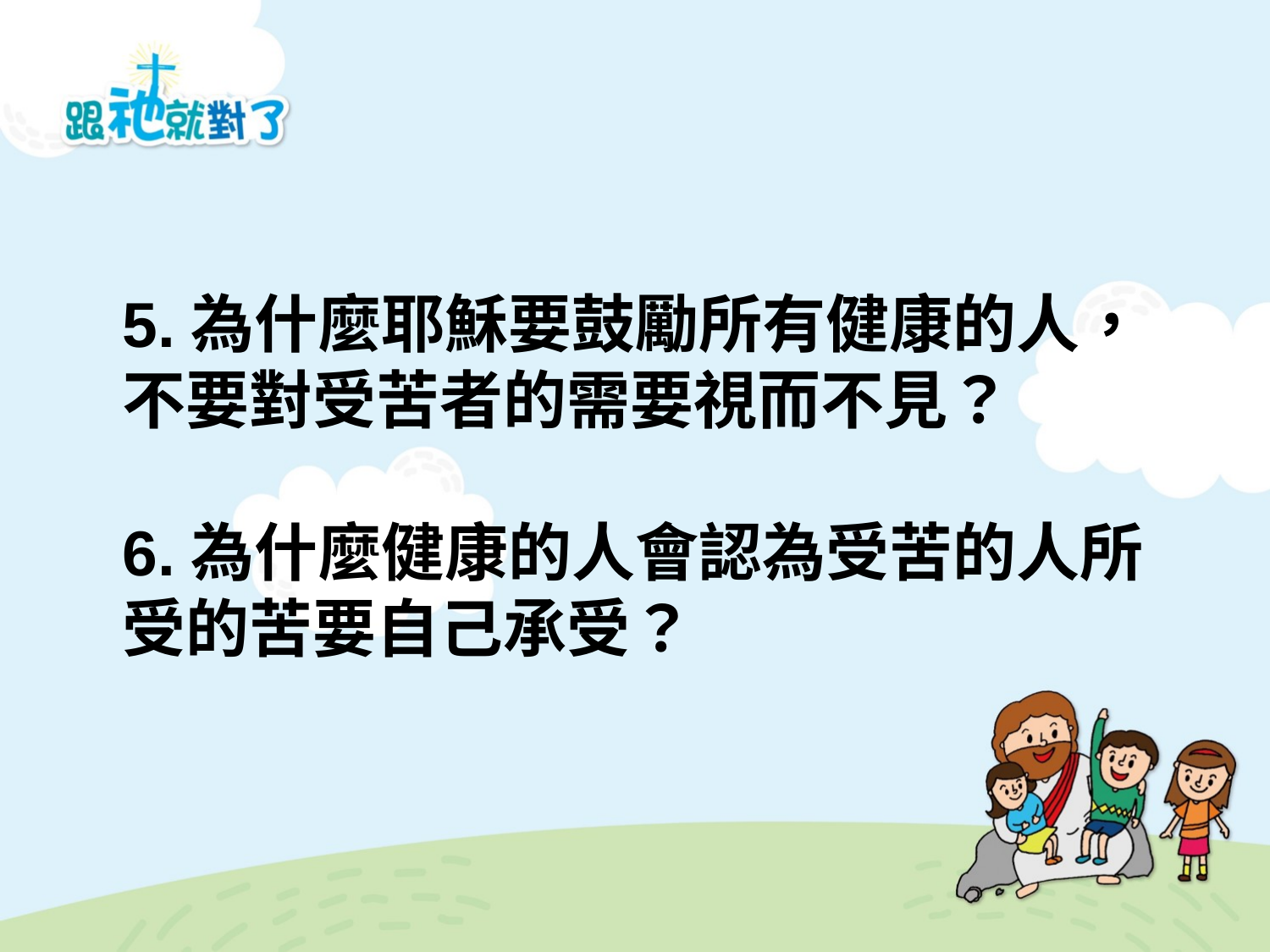

5.為什麼耶穌要鼓勵所有健康的人，不要對受苦者的需要視而不見？

6.為什麼健康的人會認為受苦的人所受的苦要自己承受？